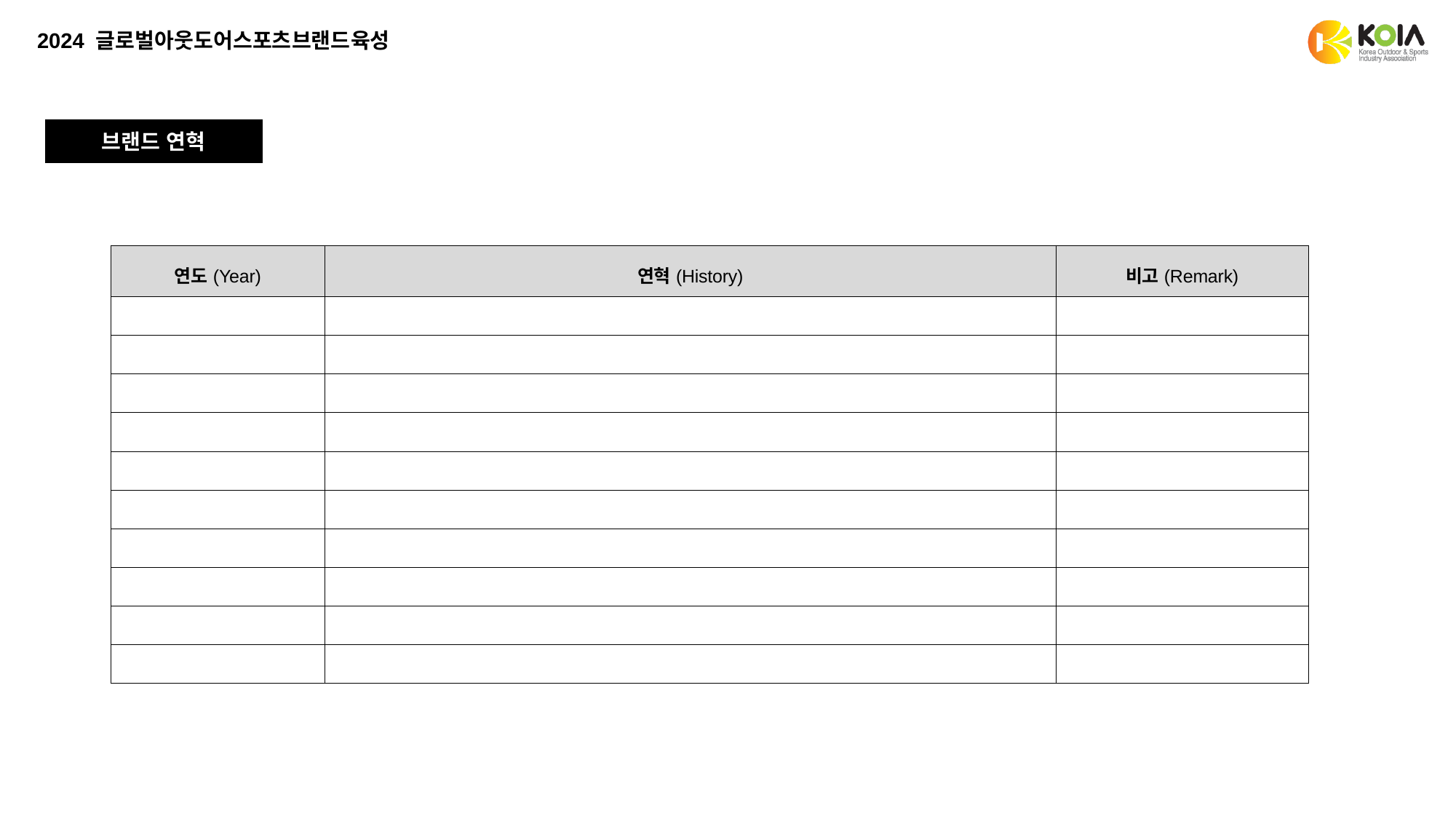

브랜드 연혁

| 연도(Year) | 연혁(History) | 비고(Remark) |
| --- | --- | --- |
|  |  |  |
|  |  |  |
|  |  |  |
|  |  |  |
|  |  |  |
|  |  |  |
|  |  |  |
|  |  |  |
|  |  |  |
|  |  |  |